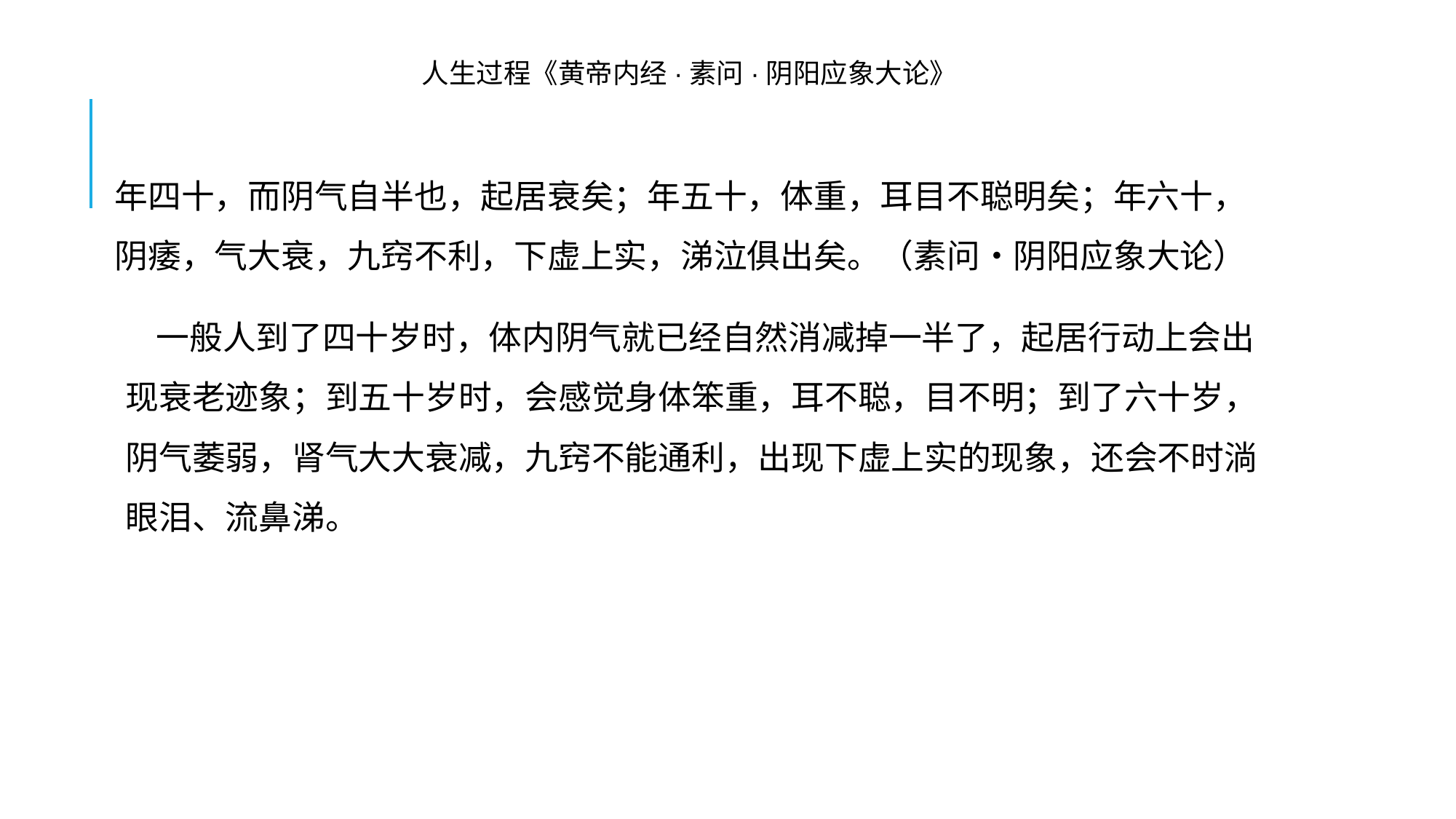

人生过程《黄帝内经·素问·阴阳应象大论》
年四十，而阴气自半也，起居衰矣；年五十，体重，耳目不聪明矣；年六十，阴痿，气大衰，九窍不利，下虚上实，涕泣俱出矣。（素问•阴阳应象大论）
   一般人到了四十岁时，体内阴气就已经自然消减掉一半了，起居行动上会出现衰老迹象；到五十岁时，会感觉身体笨重，耳不聪，目不明；到了六十岁，阴气萎弱，肾气大大衰减，九窍不能通利，出现下虚上实的现象，还会不时淌眼泪、流鼻涕。